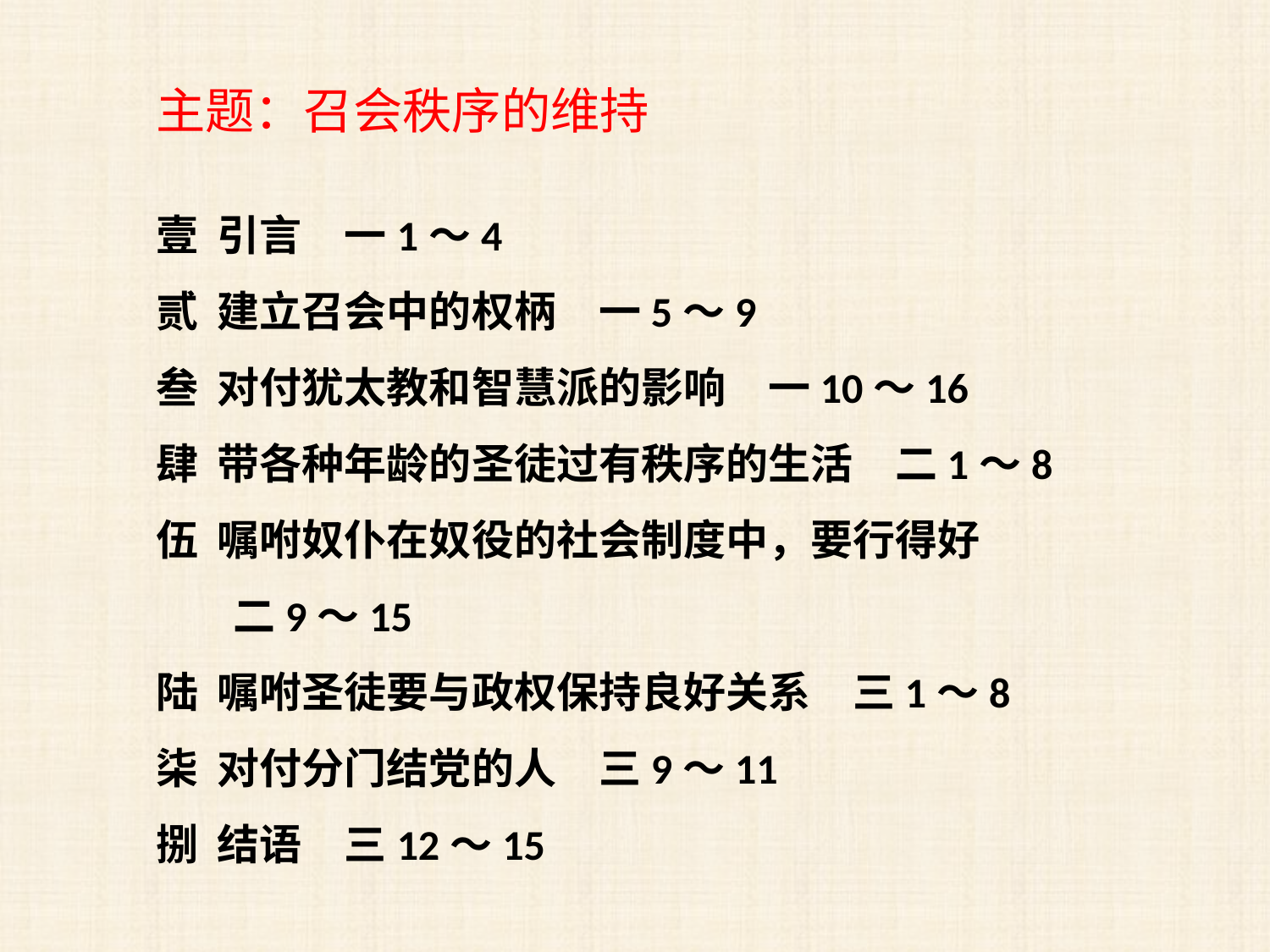

主题：召会秩序的维持
壹  引言　一1～4
贰  建立召会中的权柄　一5～9
叁  对付犹太教和智慧派的影响　一10～16
肆  带各种年龄的圣徒过有秩序的生活　二1～8
伍  嘱咐奴仆在奴役的社会制度中，要行得好
       二9～15
陆  嘱咐圣徒要与政权保持良好关系　三1～8
柒  对付分门结党的人　三9～11
捌  结语　三12～15